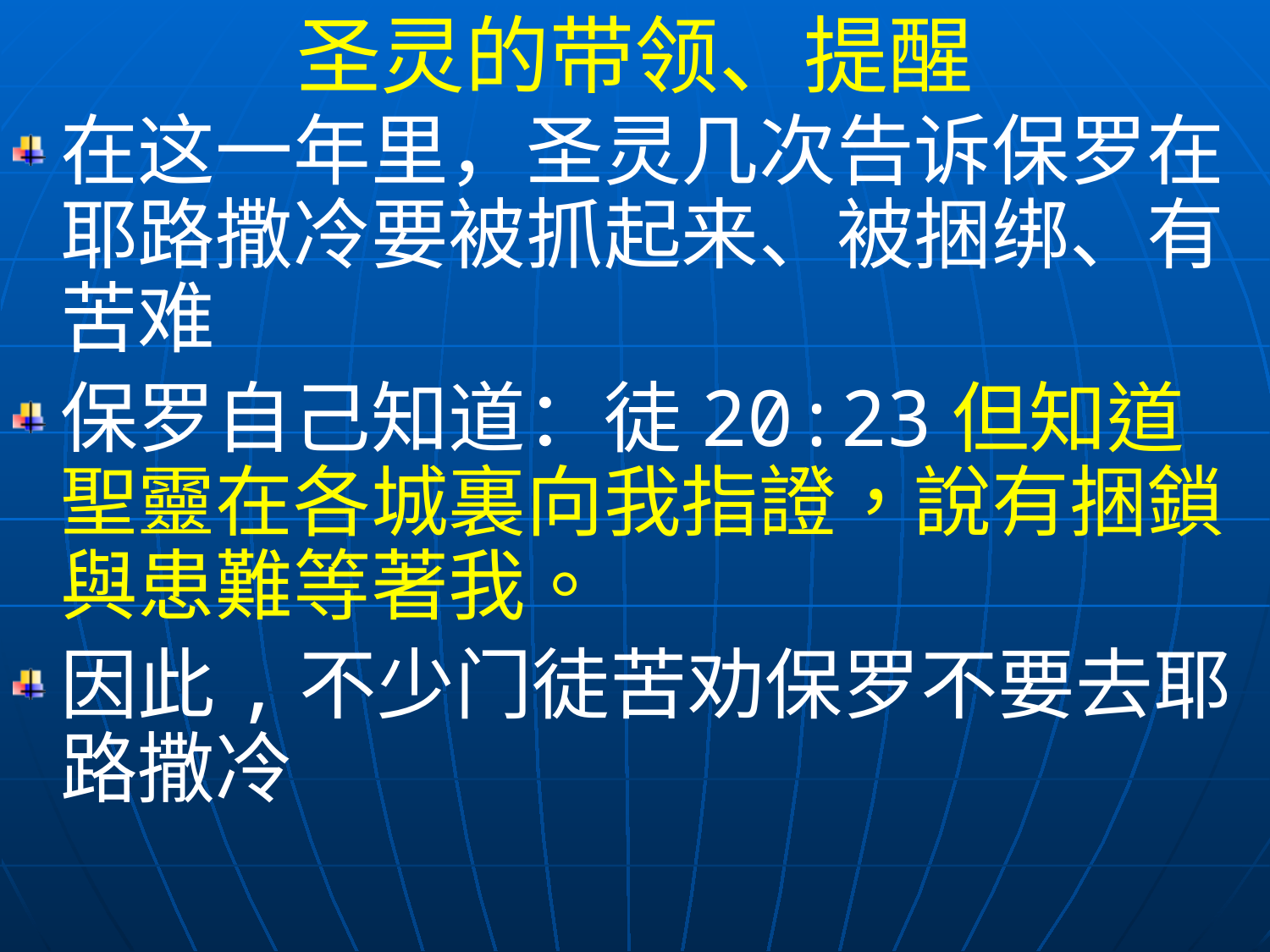

圣灵的带领、提醒
在这一年里，圣灵几次告诉保罗在耶路撒冷要被抓起来、被捆绑、有苦难
保罗自己知道：徒20:23但知道聖靈在各城裏向我指證，說有捆鎖與患難等著我。
因此,不少门徒苦劝保罗不要去耶路撒冷